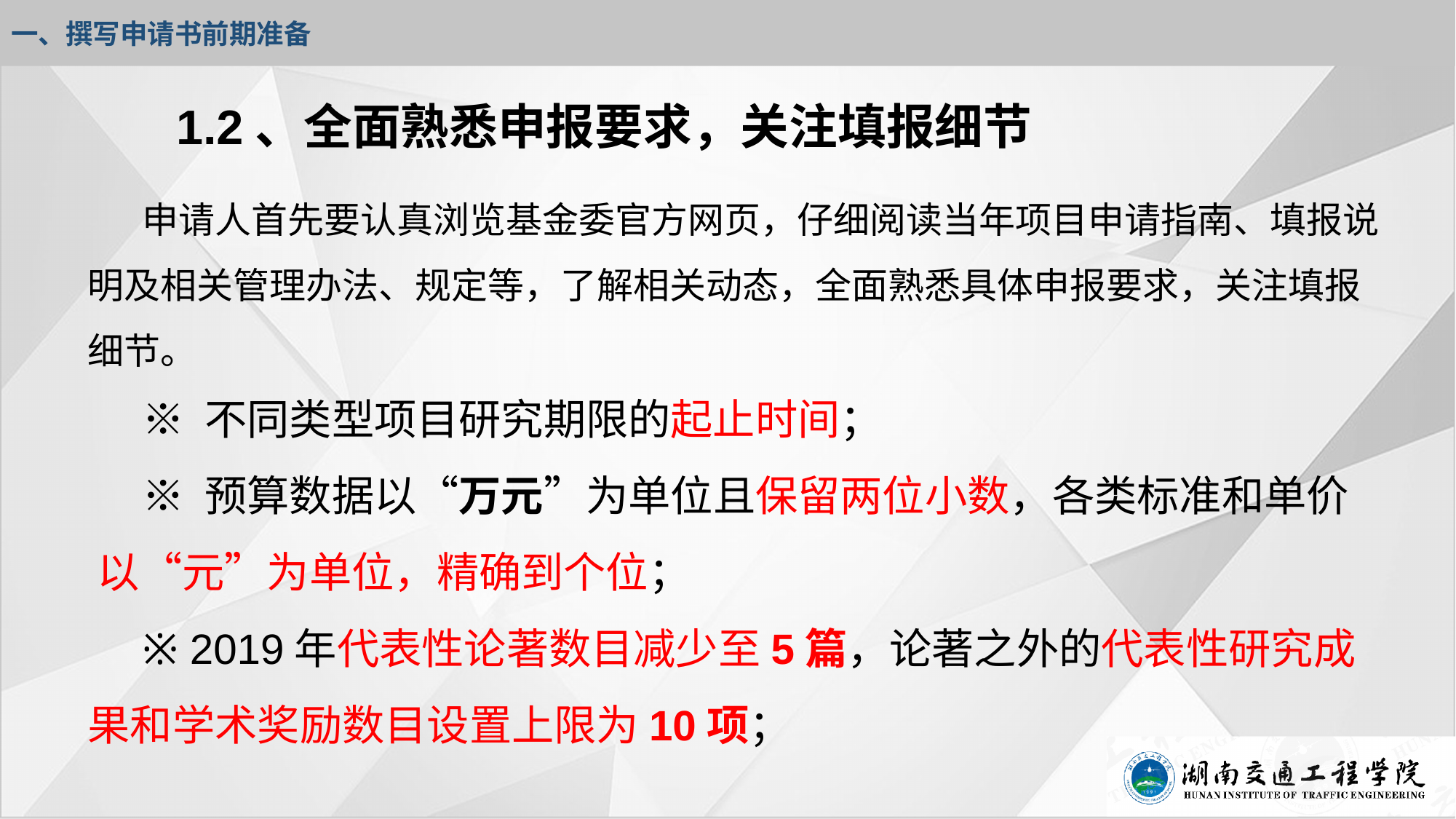

一、撰写申请书前期准备
# 1.2、全面熟悉申报要求，关注填报细节
申请人首先要认真浏览基金委官方网页，仔细阅读当年项目申请指南、填报说明及相关管理办法、规定等，了解相关动态，全面熟悉具体申报要求，关注填报细节。
※ 不同类型项目研究期限的起止时间；
※ 预算数据以“万元”为单位且保留两位小数，各类标准和单价     以“元”为单位，精确到个位；
※ 2019年代表性论著数目减少至5篇，论著之外的代表性研究成果和学术奖励数目设置上限为10项；